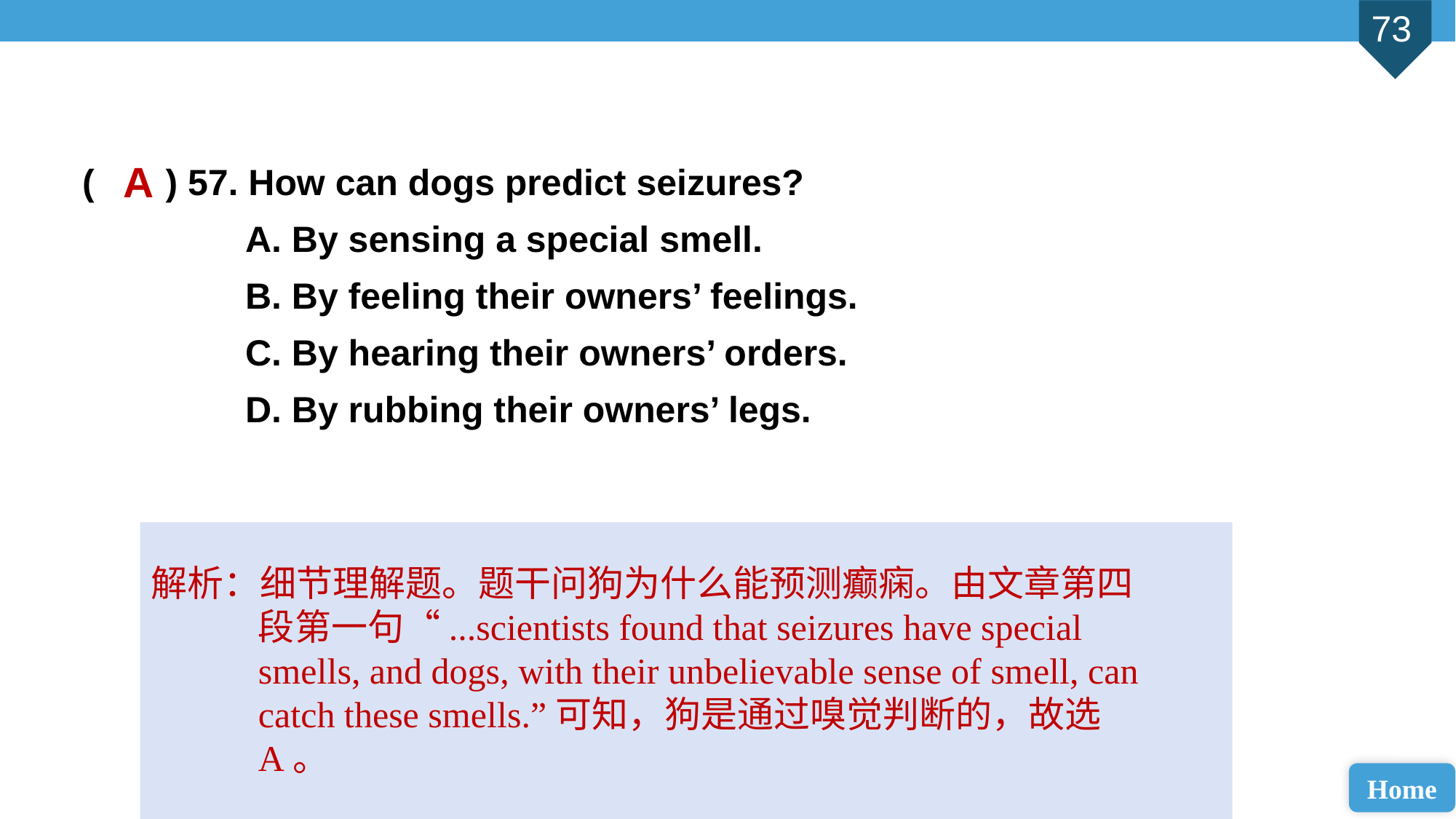

(       ) 57. How can dogs predict seizures?
                A. By sensing a special smell.
                B. By feeling their owners’ feelings.
                C. By hearing their owners’ orders.
                D. By rubbing their owners’ legs.
A

解析：细节理解题。题干问狗为什么能预测癫痫。由文章第四段第一句“...scientists found that seizures have special smells, and dogs, with their unbelievable sense of smell, can catch these smells.”可知，狗是通过嗅觉判断的，故选A。